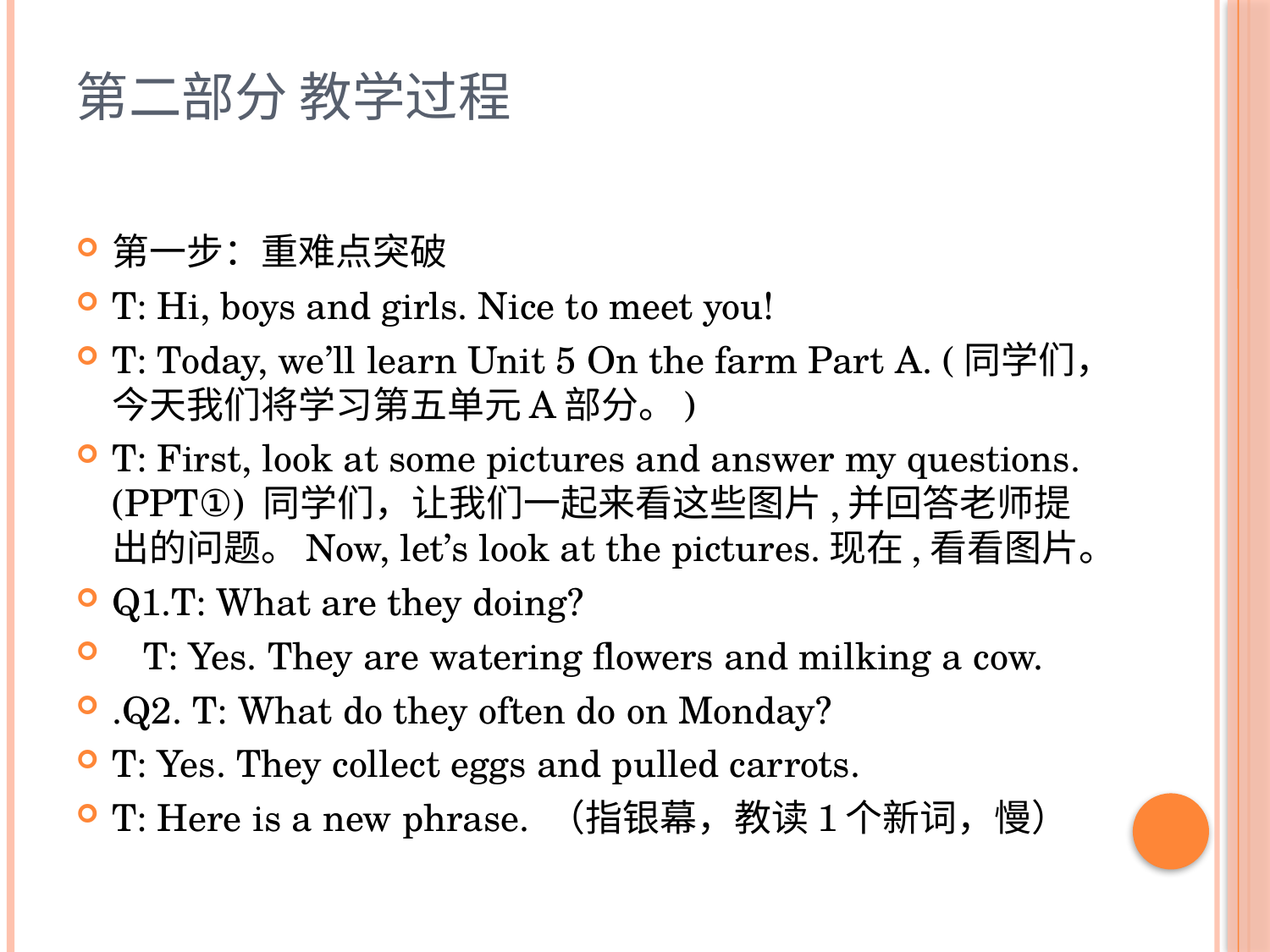

# 第二部分 教学过程
第一步：重难点突破
T: Hi, boys and girls. Nice to meet you!
T: Today, we’ll learn Unit 5 On the farm Part A. (同学们，今天我们将学习第五单元A部分。)
T: First, look at some pictures and answer my questions. (PPT①) 同学们，让我们一起来看这些图片,并回答老师提出的问题。Now, let’s look at the pictures.现在,看看图片。
Q1.T: What are they doing?
   T: Yes. They are watering flowers and milking a cow.
.Q2. T: What do they often do on Monday?
T: Yes. They collect eggs and pulled carrots.
T: Here is a new phrase. （指银幕，教读1个新词，慢）